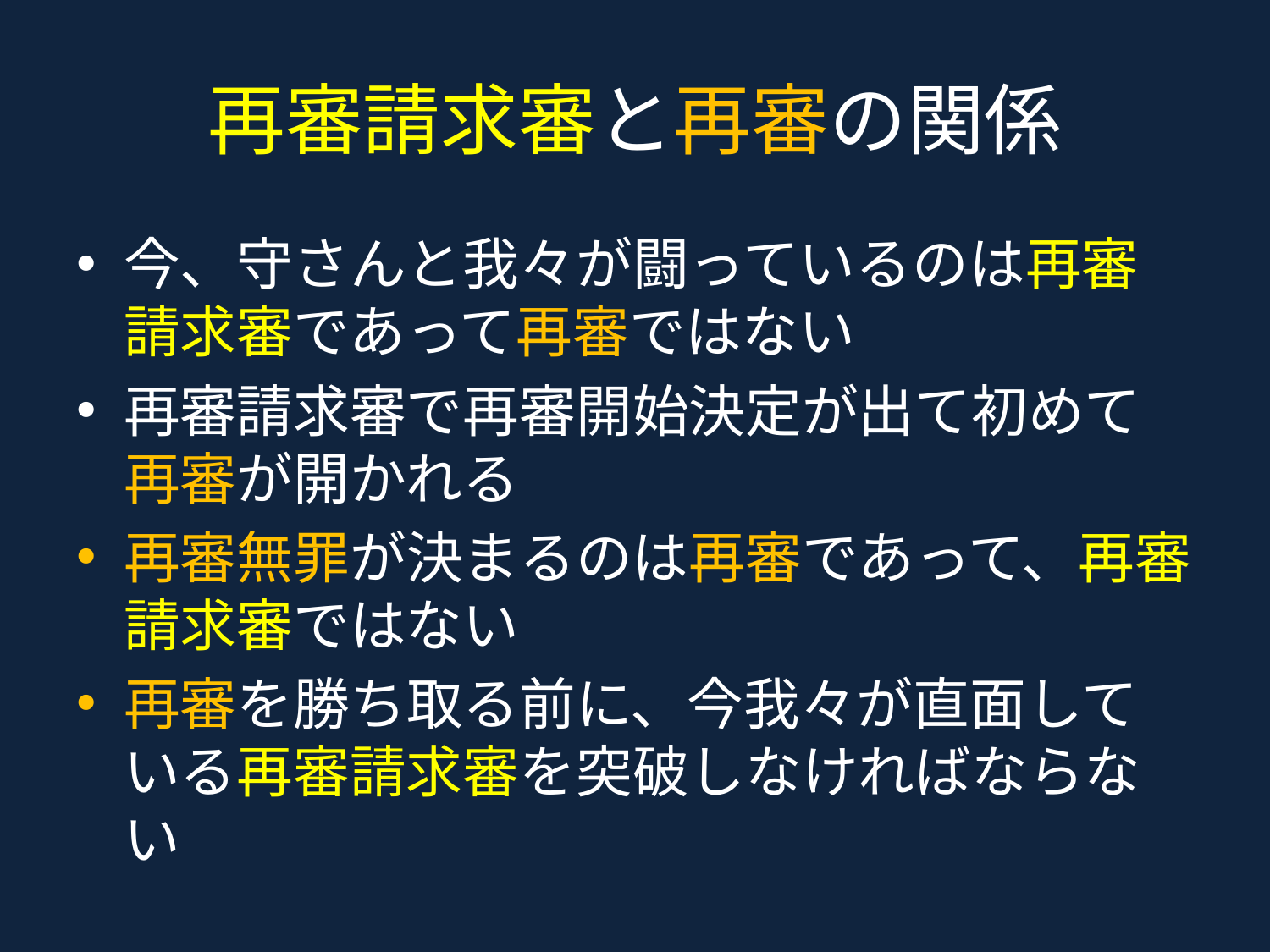

# 再審請求審と再審の関係
今、守さんと我々が闘っているのは再審請求審であって再審ではない
再審請求審で再審開始決定が出て初めて再審が開かれる
再審無罪が決まるのは再審であって、再審請求審ではない
再審を勝ち取る前に、今我々が直面している再審請求審を突破しなければならない